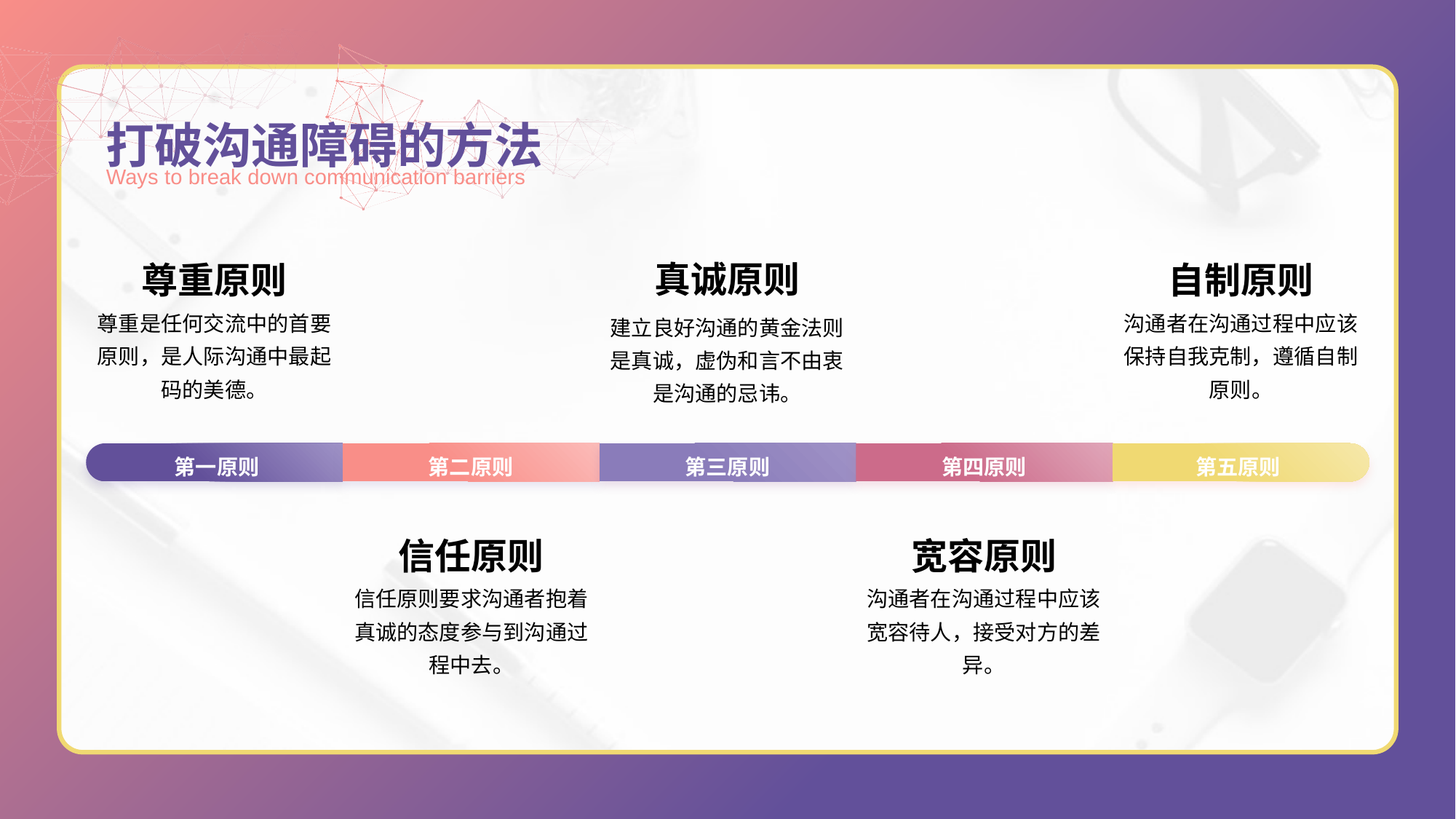

打破沟通障碍的方法
Ways to break down communication barriers
真诚原则
尊重原则
自制原则
尊重是任何交流中的首要原则，是人际沟通中最起码的美德。
沟通者在沟通过程中应该保持自我克制，遵循自制原则。
建立良好沟通的黄金法则是真诚，虚伪和言不由衷是沟通的忌讳。
第一原则
第二原则
第三原则
第四原则
第五原则
信任原则
宽容原则
信任原则要求沟通者抱着真诚的态度参与到沟通过程中去。
沟通者在沟通过程中应该宽容待人，接受对方的差异。